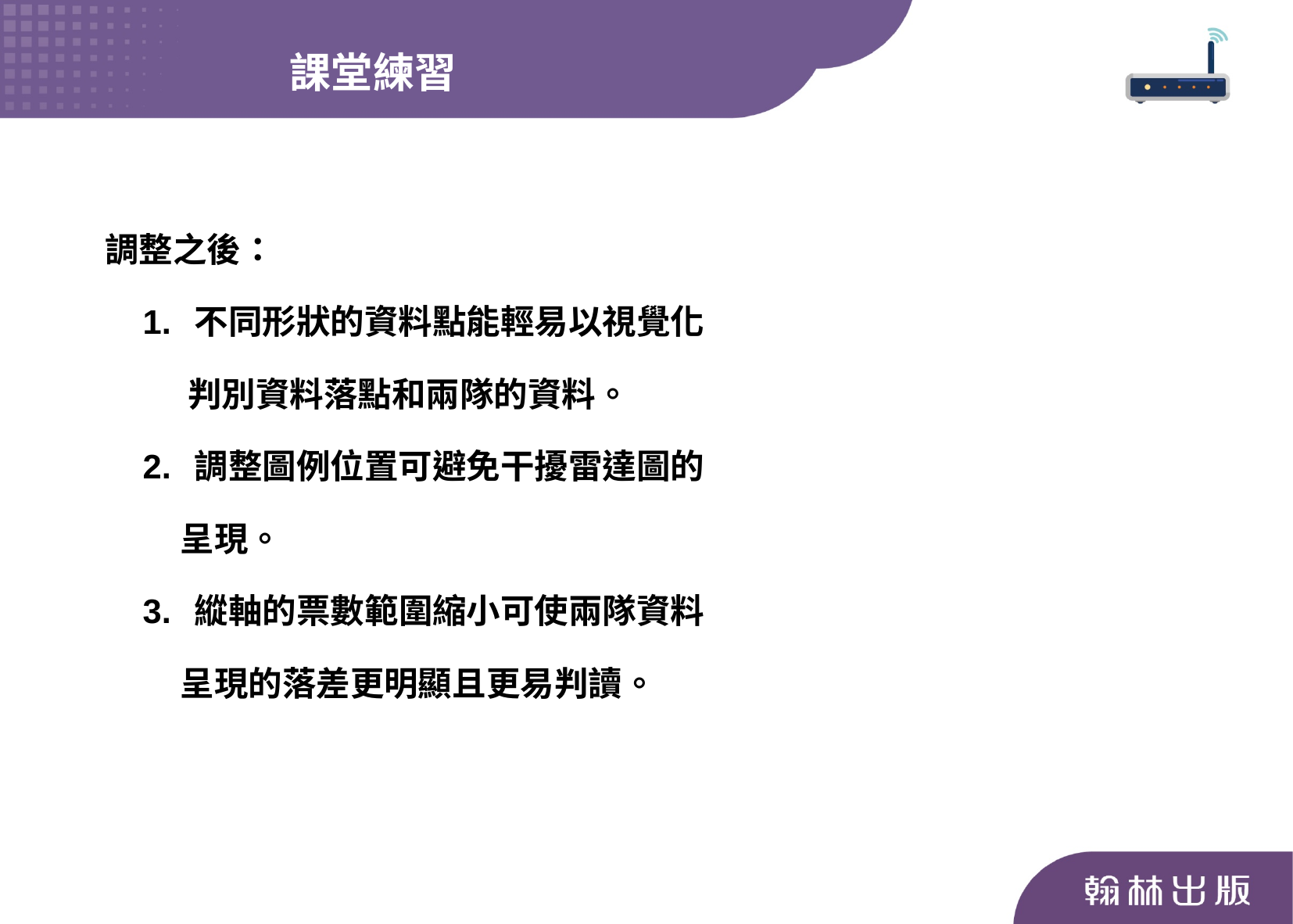

課堂練習
調整之後：
    1. 不同形狀的資料點能輕易以視覺化
         判別資料落點和兩隊的資料。
    2. 調整圖例位置可避免干擾雷達圖的
        呈現。
    3. 縱軸的票數範圍縮小可使兩隊資料
        呈現的落差更明顯且更易判讀。